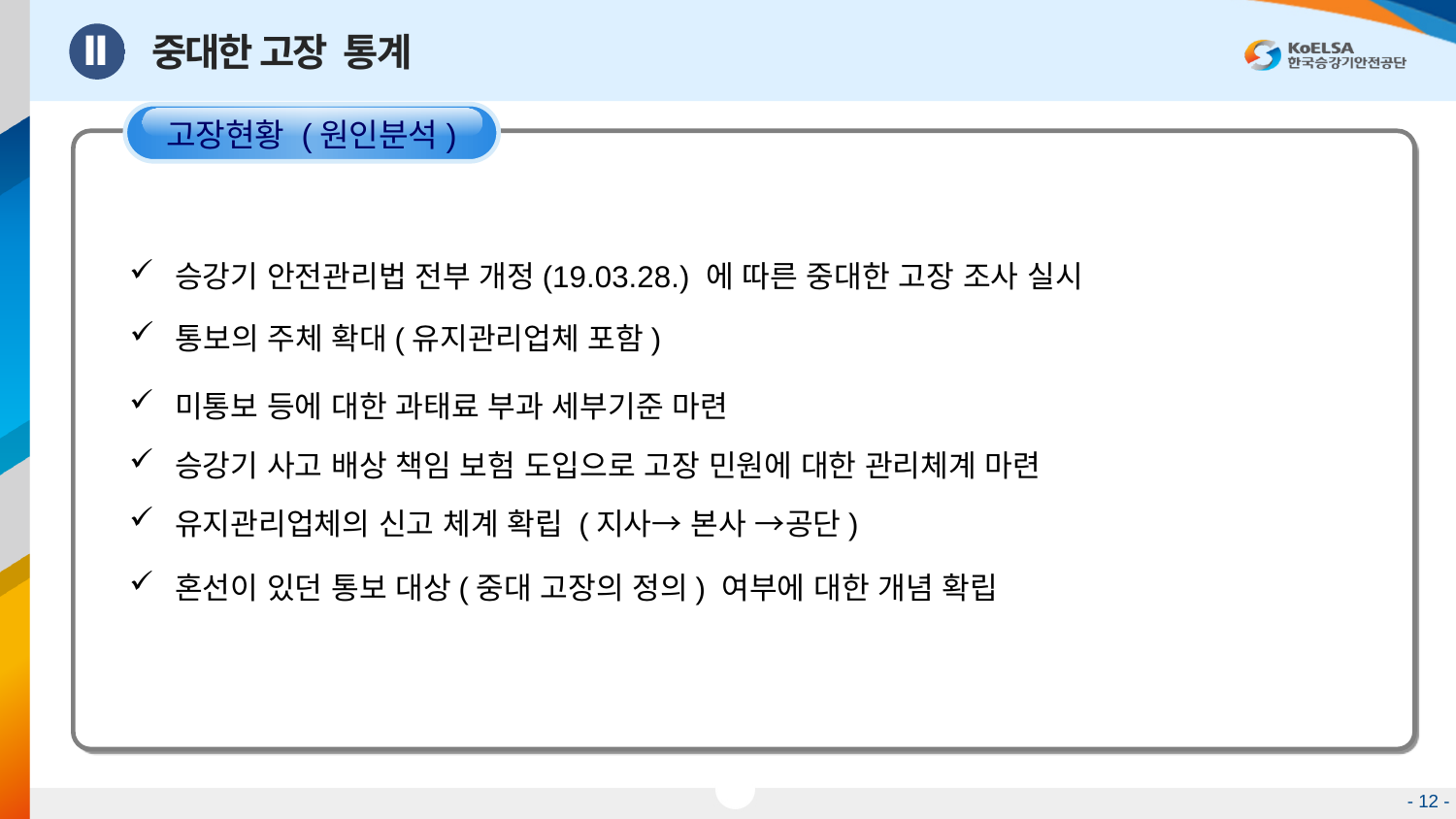

중대한 고장  통계

Ⅱ

 고장현황 (원인분석)

승강기 안전관리법 전부 개정(19.03.28.) 에 따른 중대한 고장 조사 실시
통보의 주체 확대(유지관리업체 포함)
미통보 등에 대한 과태료 부과 세부기준 마련
승강기 사고 배상 책임 보험 도입으로 고장 민원에 대한 관리체계 마련
유지관리업체의 신고 체계 확립 (지사→ 본사 →공단)
혼선이 있던 통보 대상(중대 고장의 정의) 여부에 대한 개념 확립